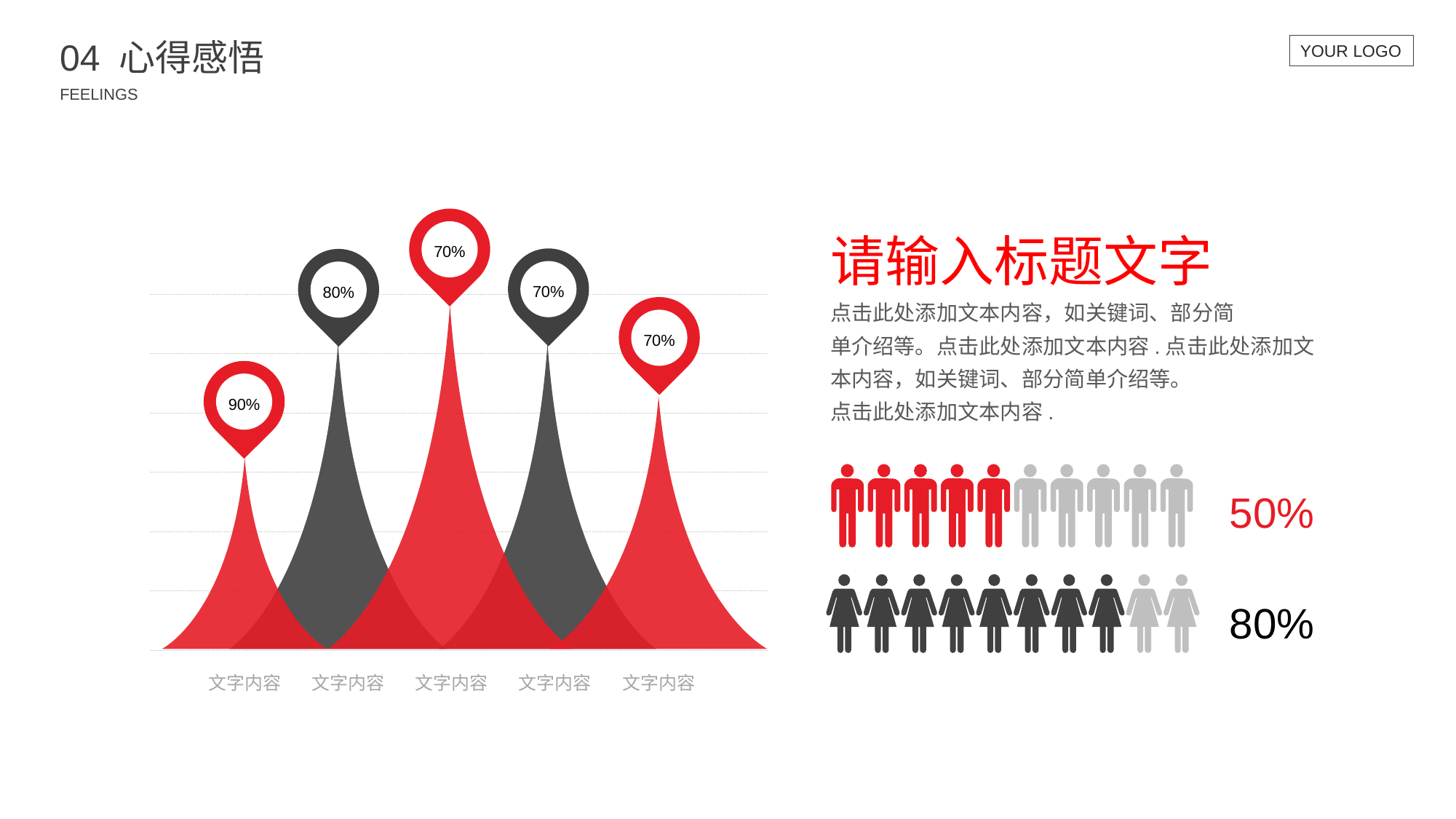

BY YUSHEN
04 心得感悟
FEELINGS
YOUR LOGO

70%

70%

80%

70%

90%

文字内容
文字内容
文字内容
文字内容
文字内容
请输入标题文字
点击此处添加文本内容，如关键词、部分简
单介绍等。点击此处添加文本内容.点击此处添加文
本内容，如关键词、部分简单介绍等。
点击此处添加文本内容.

50%

80%